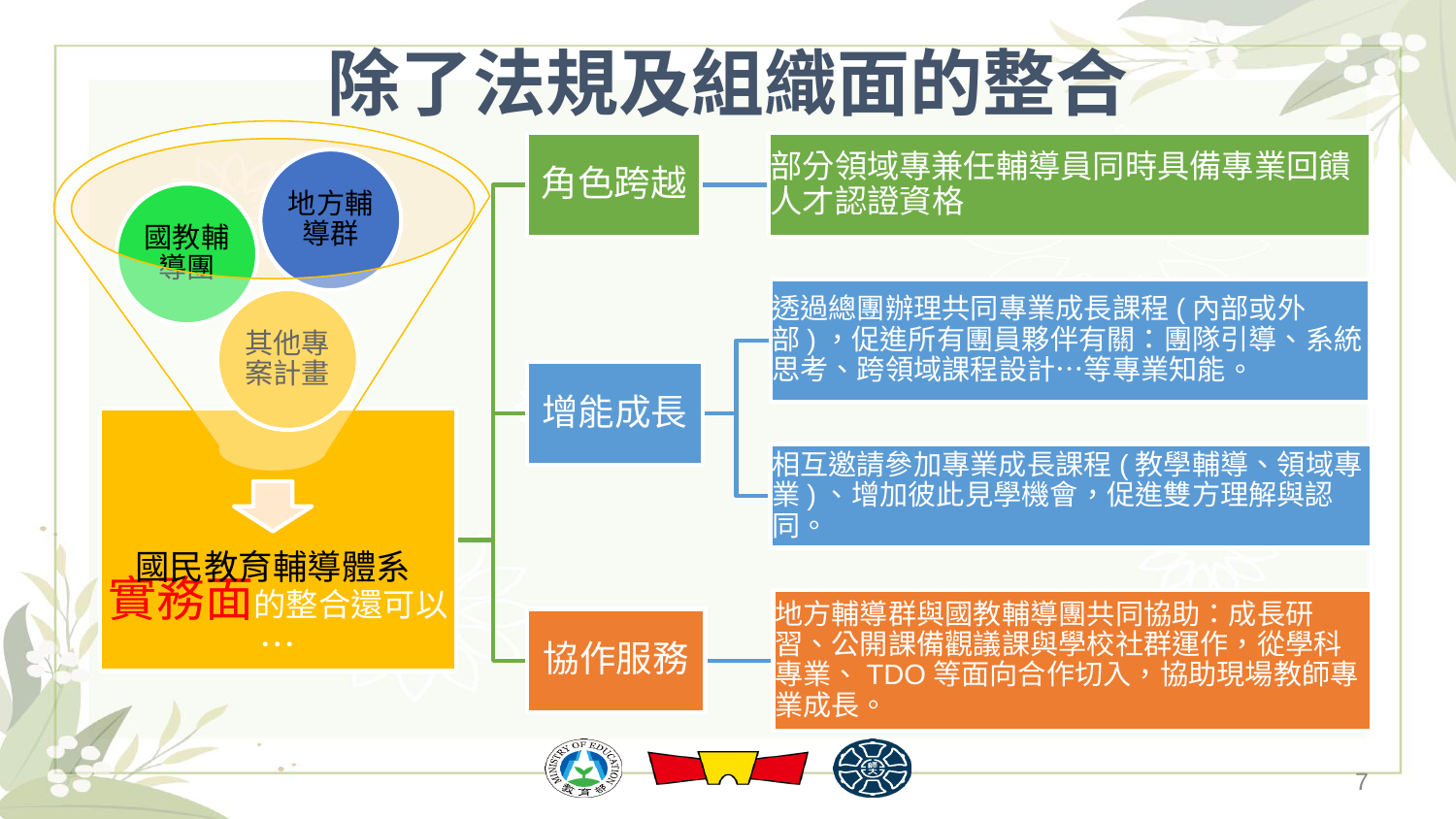

國民教育輔導體系
其他專案計畫
國教輔導團
地方輔導群
# 除了法規及組織面的整合

實務面的整合還可以…
角色跨越
部分領域專兼任輔導員同時具備專業回饋人才認證資格
增能成長
透過總團辦理共同專業成長課程(內部或外部)，促進所有團員夥伴有關：團隊引導、系統思考、跨領域課程設計…等專業知能。
相互邀請參加專業成長課程(教學輔導、領域專業)、增加彼此見學機會，促進雙方理解與認同。
協作服務
地方輔導群與國教輔導團共同協助：成長研習、公開課備觀議課與學校社群運作，從學科專業、TDO等面向合作切入，協助現場教師專業成長。
7